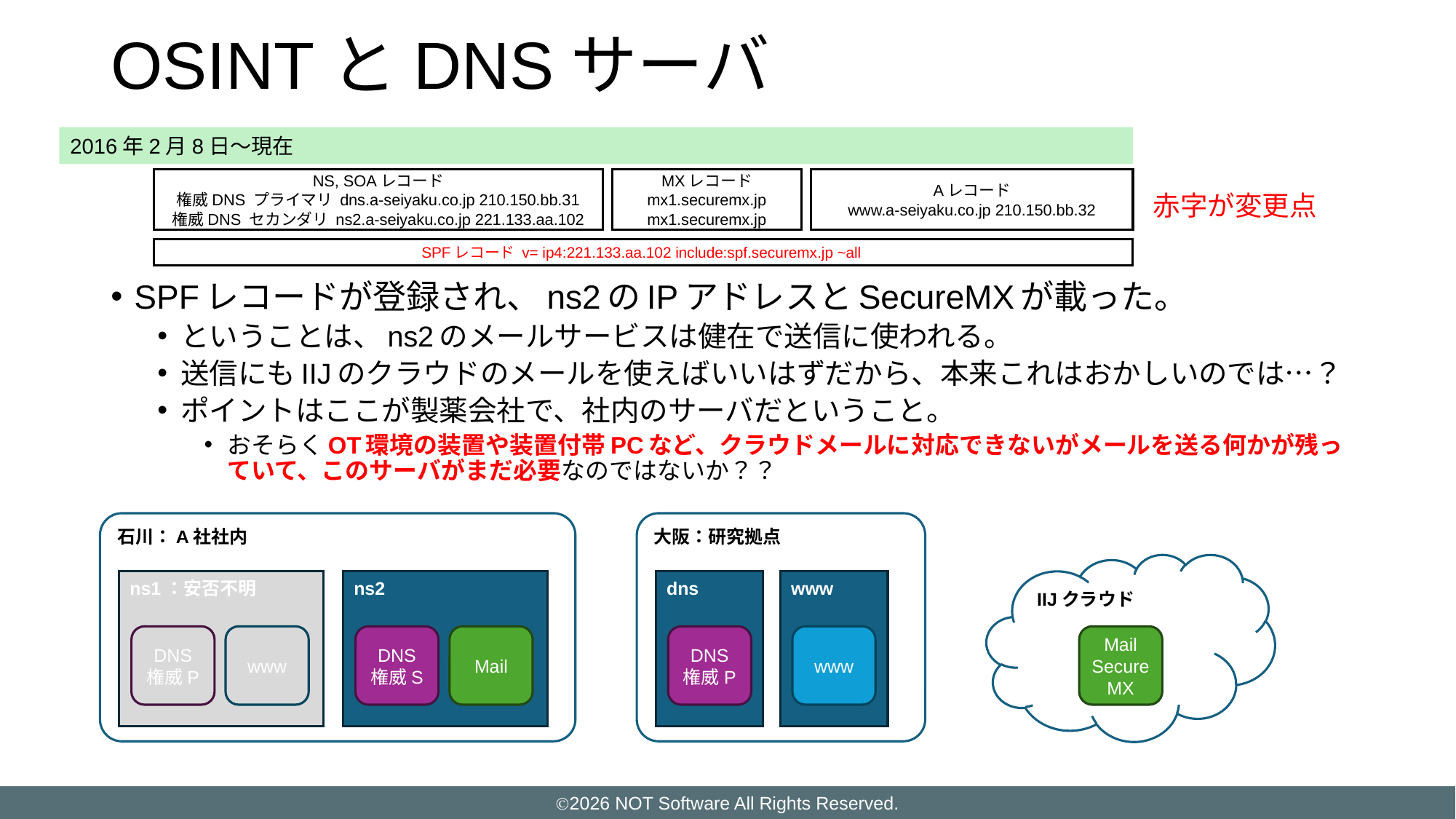

# OSINTとDNSサーバ
2016年2月8日～現在
2016年2月8日～現在
NS, SOAレコード
権威DNS プライマリ dns.a-seiyaku.co.jp 210.150.bb.31
権威DNS セカンダリ ns2.a-seiyaku.co.jp 221.133.aa.102
MXレコード
mx1.securemx.jp
mx1.securemx.jp
Aレコード
www.a-seiyaku.co.jp 210.150.bb.32
赤字が変更点
SPFレコード v= ip4:221.133.aa.102 include:spf.securemx.jp ~all
SPFレコードが登録され、ns2のIPアドレスとSecureMXが載った。
ということは、ns2のメールサービスは健在で送信に使われる。
送信にもIIJのクラウドのメールを使えばいいはずだから、本来これはおかしいのでは…？
ポイントはここが製薬会社で、社内のサーバだということ。
おそらくOT環境の装置や装置付帯PCなど、クラウドメールに対応できないがメールを送る何かが残っていて、このサーバがまだ必要なのではないか？？
石川：A社社内
大阪：研究拠点
IIJクラウド
ns1：安否不明
ns2
dns
www
DNS
権威P
www
DNS
権威S
Mail
DNS
権威P
www
Mail
Secure
MX